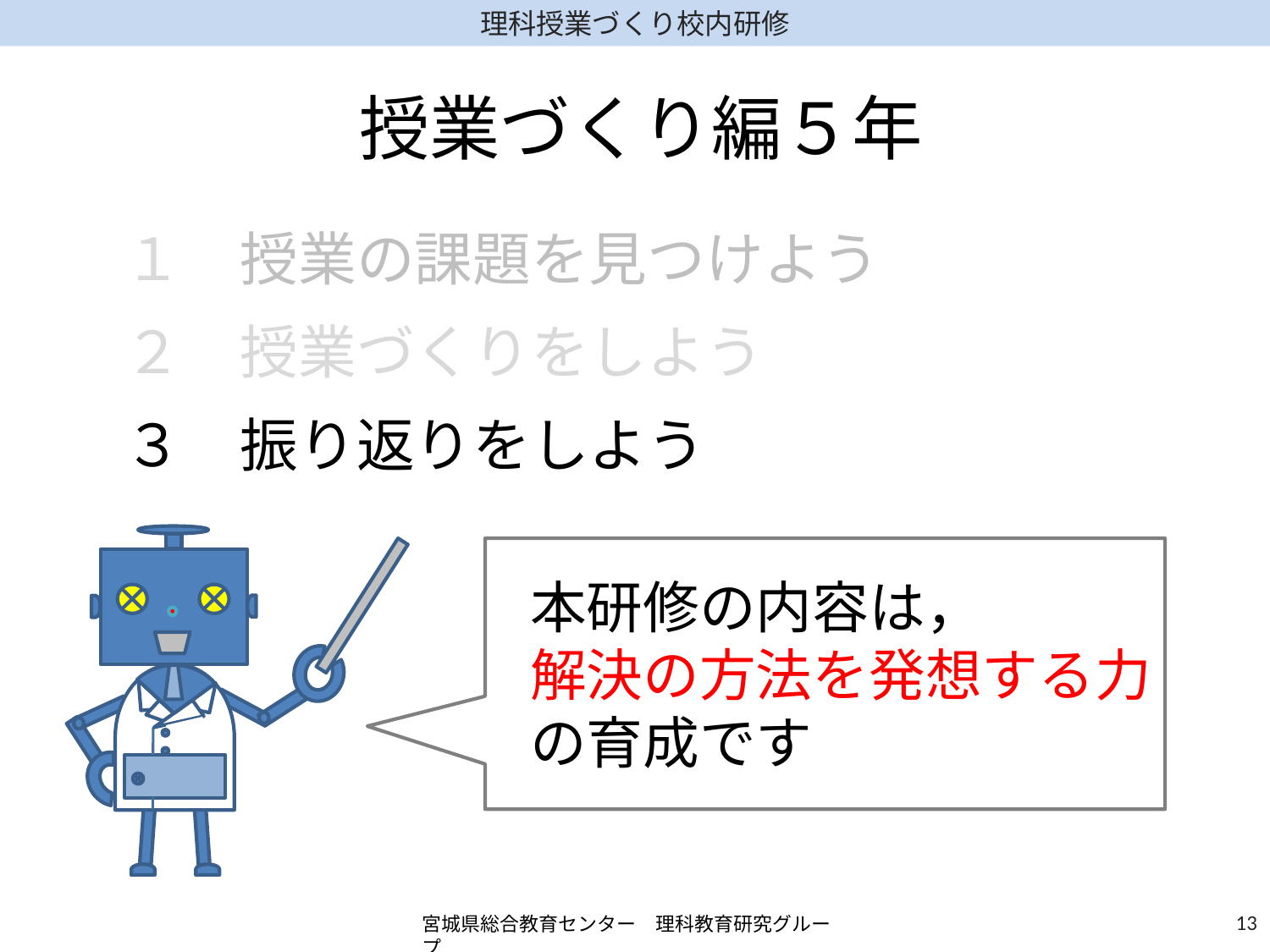

授業づくり編５年
１　授業の課題を見つけよう

２　授業づくりをしよう

３　振り返りをしよう

本研修の内容は，
解決の方法を発想する力
の育成です
13